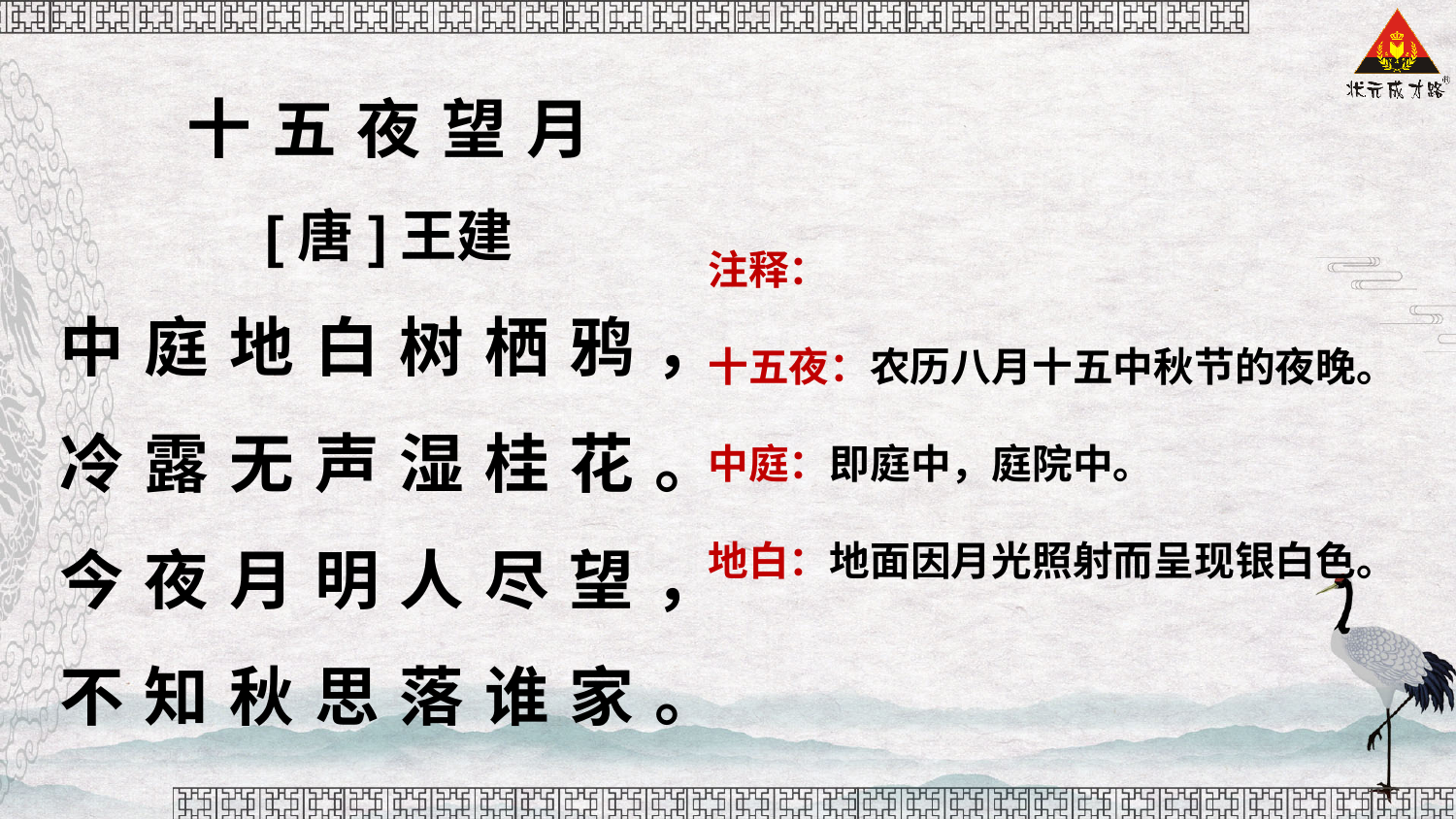

十五夜望月
[唐]王建
中庭地白树栖鸦，
冷露无声湿桂花。
今夜月明人尽望，
不知秋思落谁家。
注释：

十五夜：农历八月十五中秋节的夜晚。

中庭：即庭中，庭院中。

地白：地面因月光照射而呈现银白色。